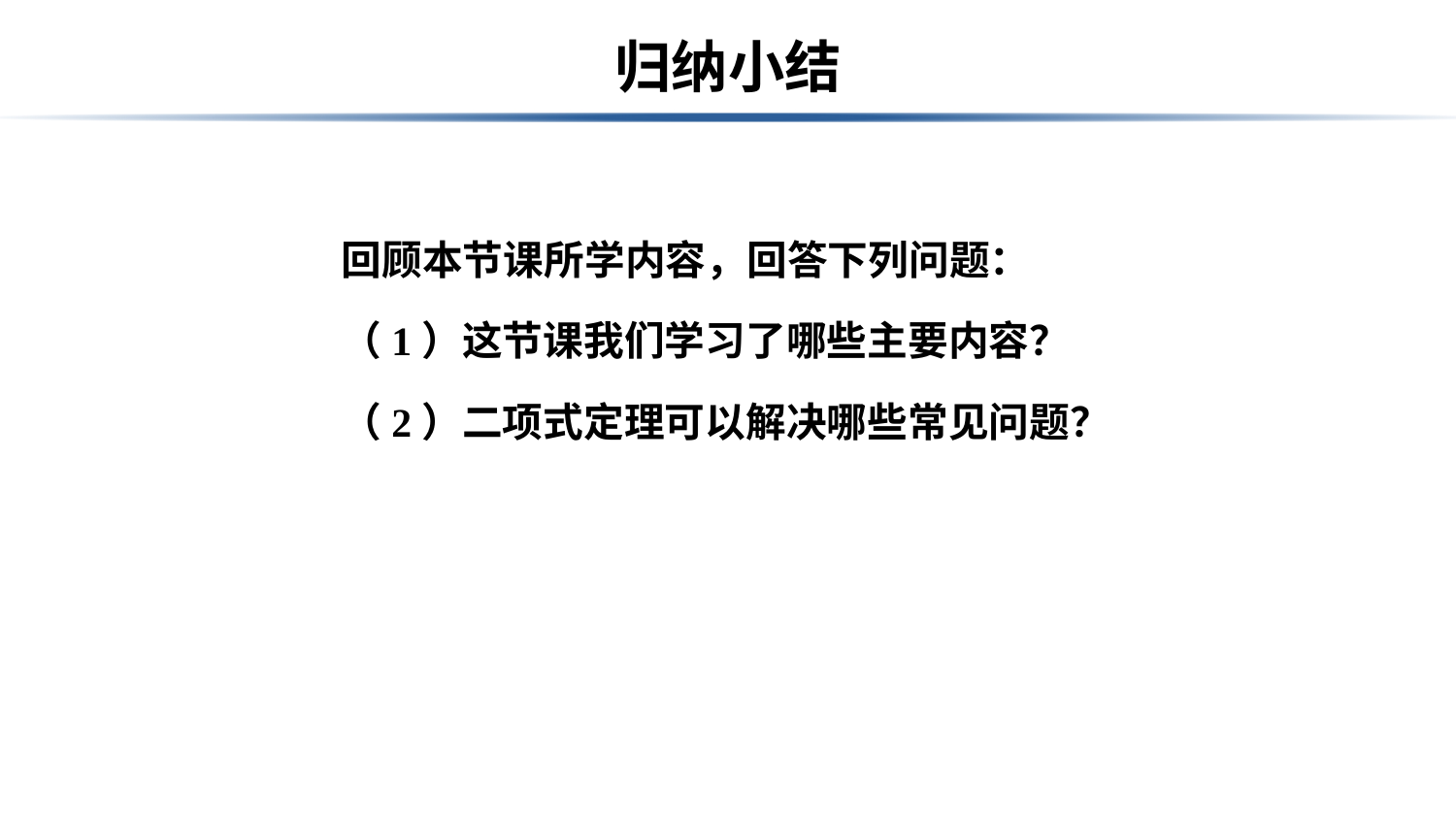

归纳小结
回顾本节课所学内容，回答下列问题：
（1）这节课我们学习了哪些主要内容？
（2）二项式定理可以解决哪些常见问题？